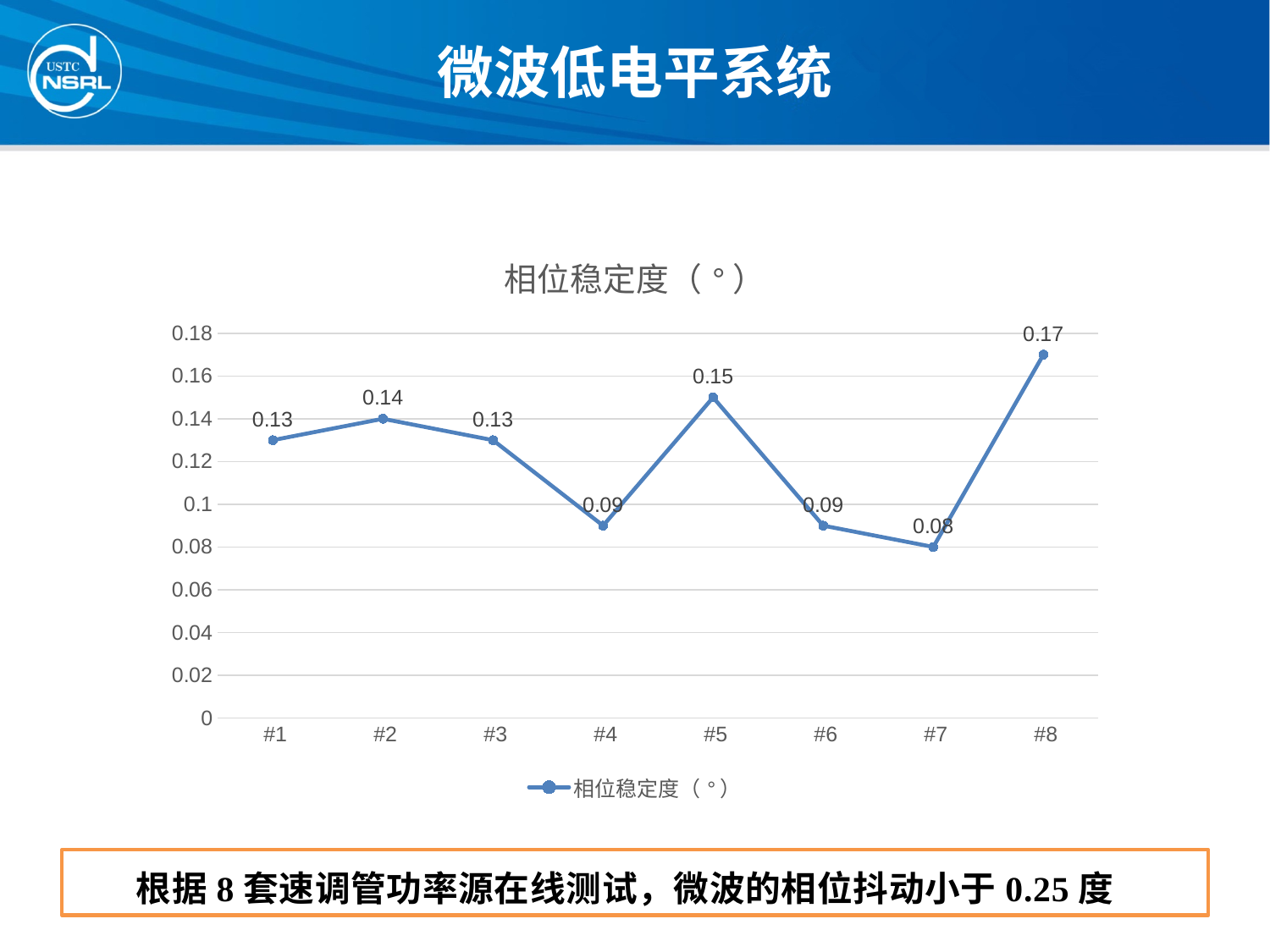

# 微波低电平系统

### Chart:

| Category | 相位稳定度（°） |
|---|---|
|  #1 | 0.13 |
|  #2 | 0.14 |
|  #3 | 0.13 |
|  #4 | 0.09000000000000002 |
|  #5 | 0.15000000000000002 |
|  #6 | 0.09000000000000002 |
|  #7 | 0.08000000000000002 |
|  #8 | 0.17 |
       根据8套速调管功率源在线测试，微波的相位抖动小于0.25度